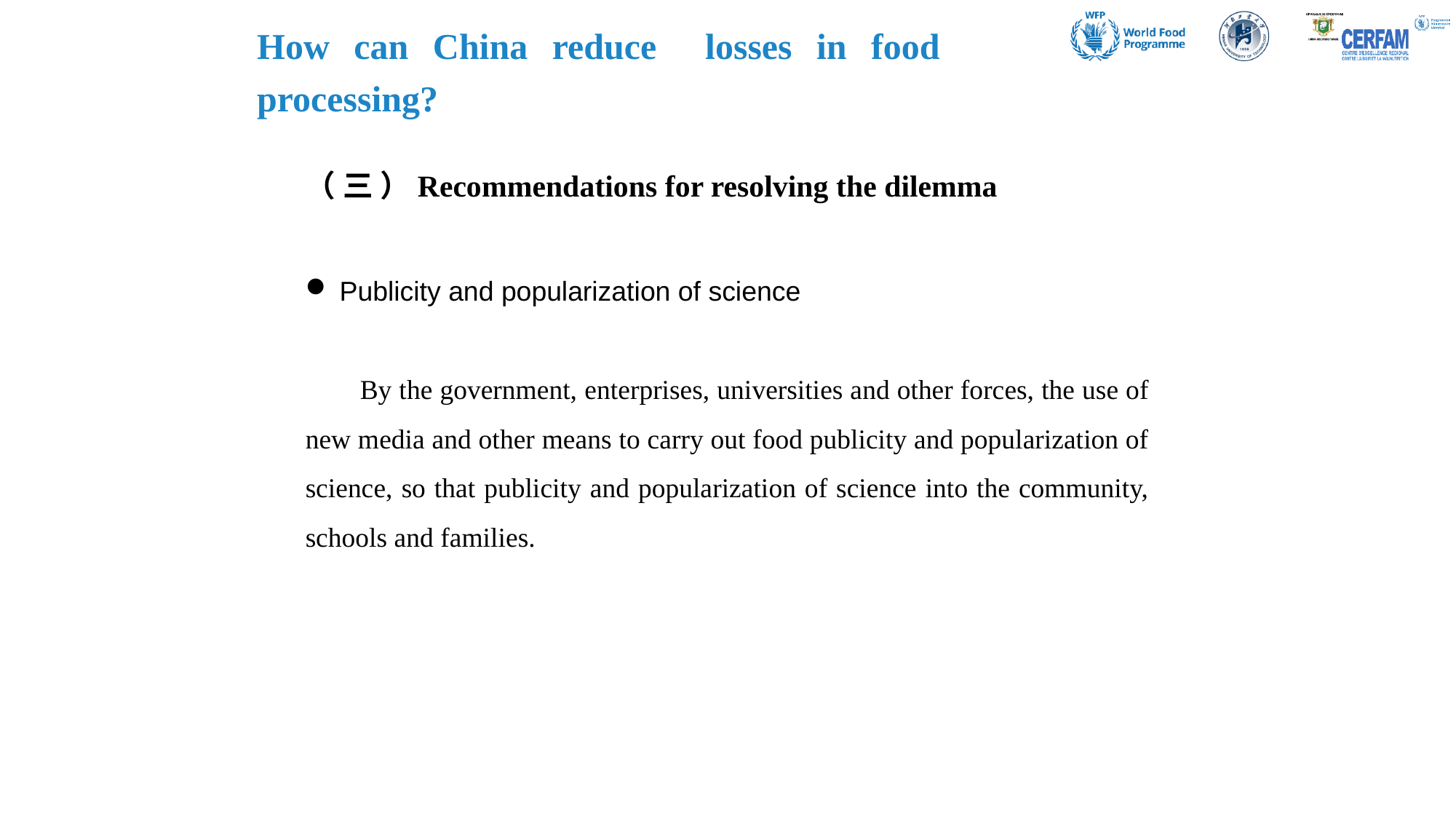

How can China reduce  losses in food processing?
（ 三 ）Recommendations for resolving the dilemma

Publicity and popularization of science

By the government, enterprises, universities and other forces, the use of new media and other means to carry out food publicity and popularization of science, so that publicity and popularization of science into the community, schools and families.